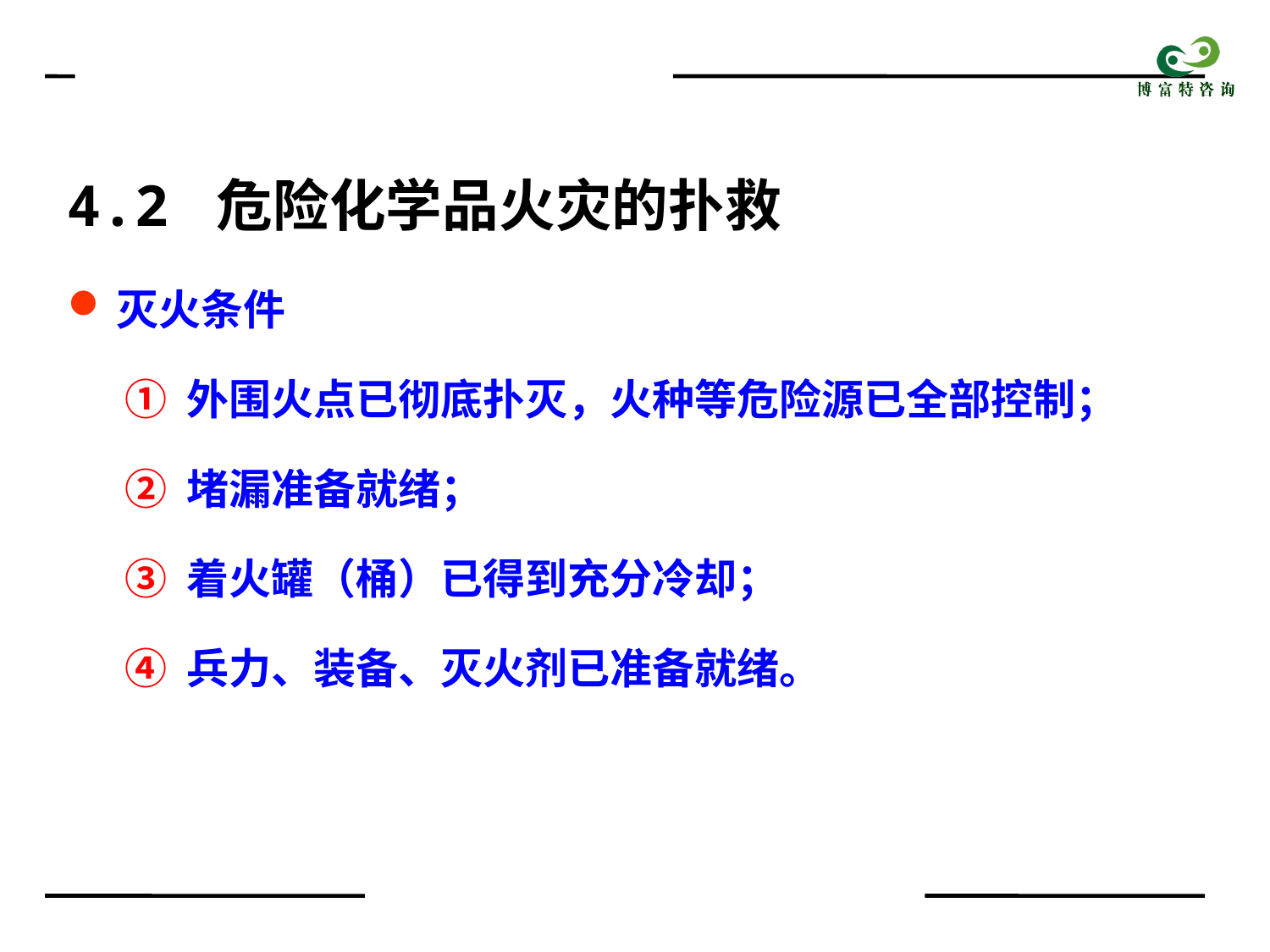

4.2 危险化学品火灾的扑救
灭火条件
      ① 外围火点已彻底扑灭，火种等危险源已全部控制；
      ② 堵漏准备就绪；
      ③ 着火罐（桶）已得到充分冷却；
      ④ 兵力、装备、灭火剂已准备就绪。